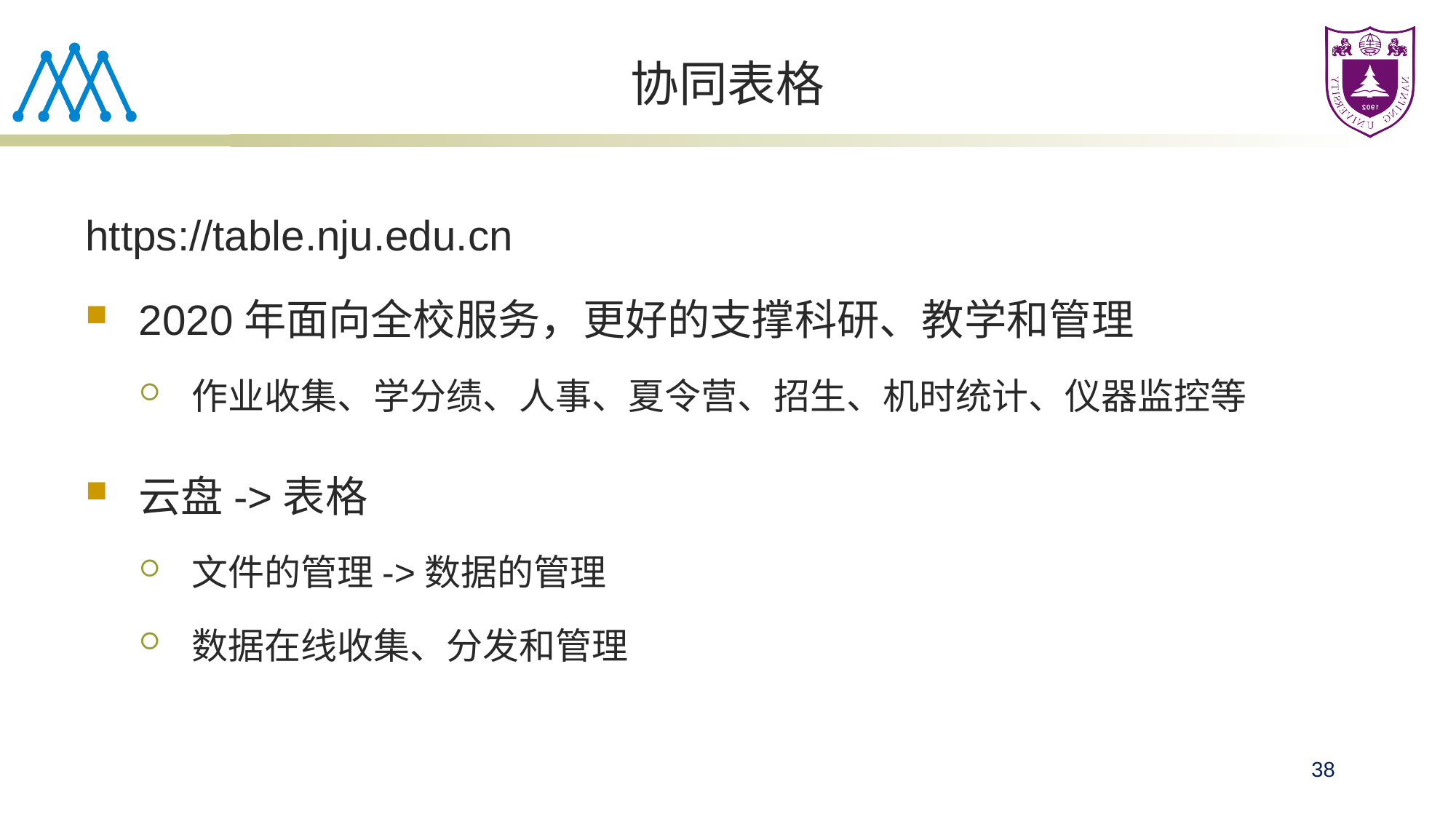

# 协同表格
https://table.nju.edu.cn
2020年面向全校服务，更好的支撑科研、教学和管理
作业收集、学分绩、人事、夏令营、招生、机时统计、仪器监控等
云盘->表格
文件的管理->数据的管理
数据在线收集、分发和管理
38